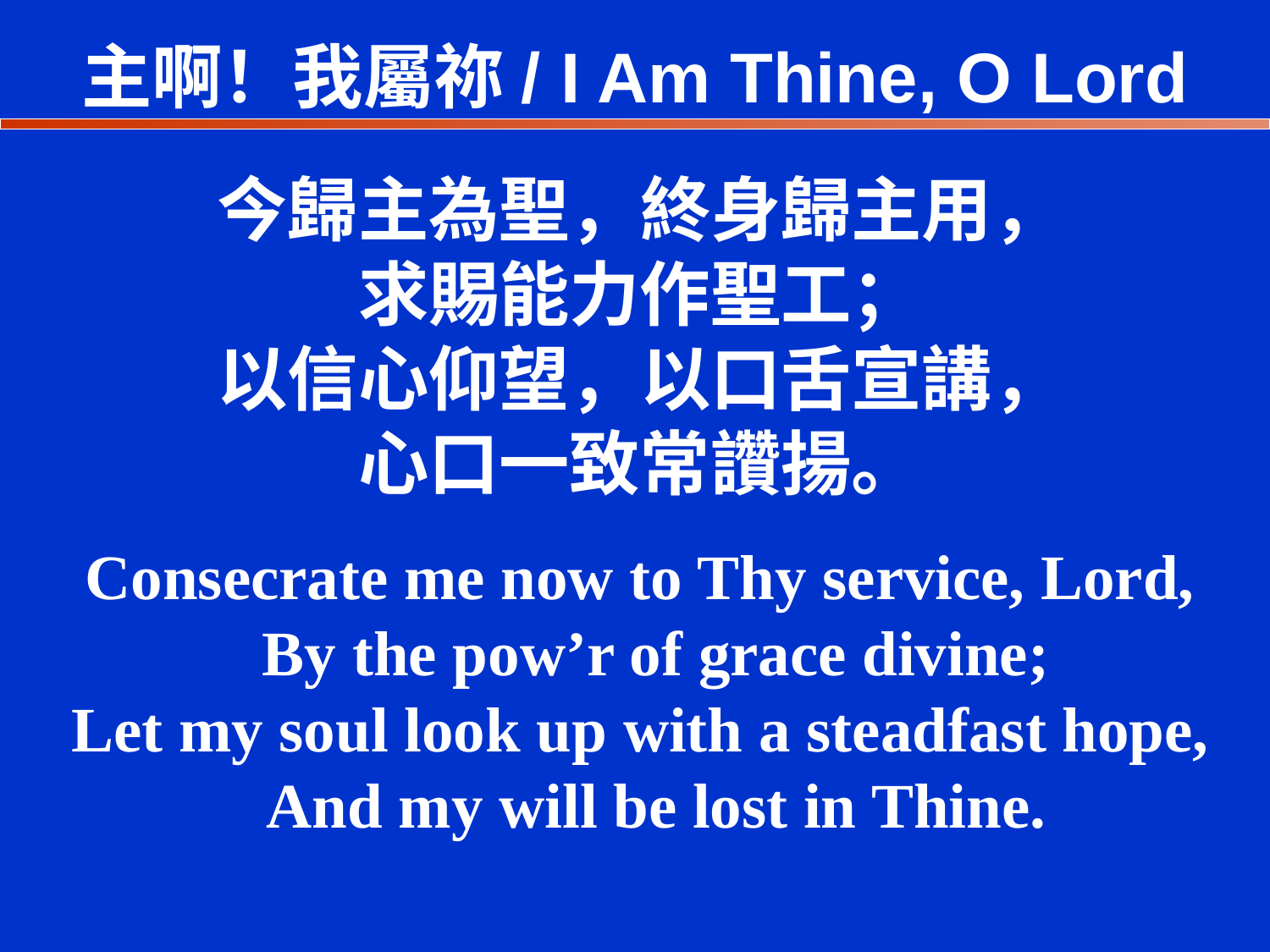

主啊！我屬祢/ I Am Thine, O Lord

今歸主為聖，終身歸主用，
求賜能力作聖工；
以信心仰望，以口舌宣講，
心口一致常讚揚。
Consecrate me now to Thy service, Lord,
  By the pow’r of grace divine;
Let my soul look up with a steadfast hope,
  And my will be lost in Thine.